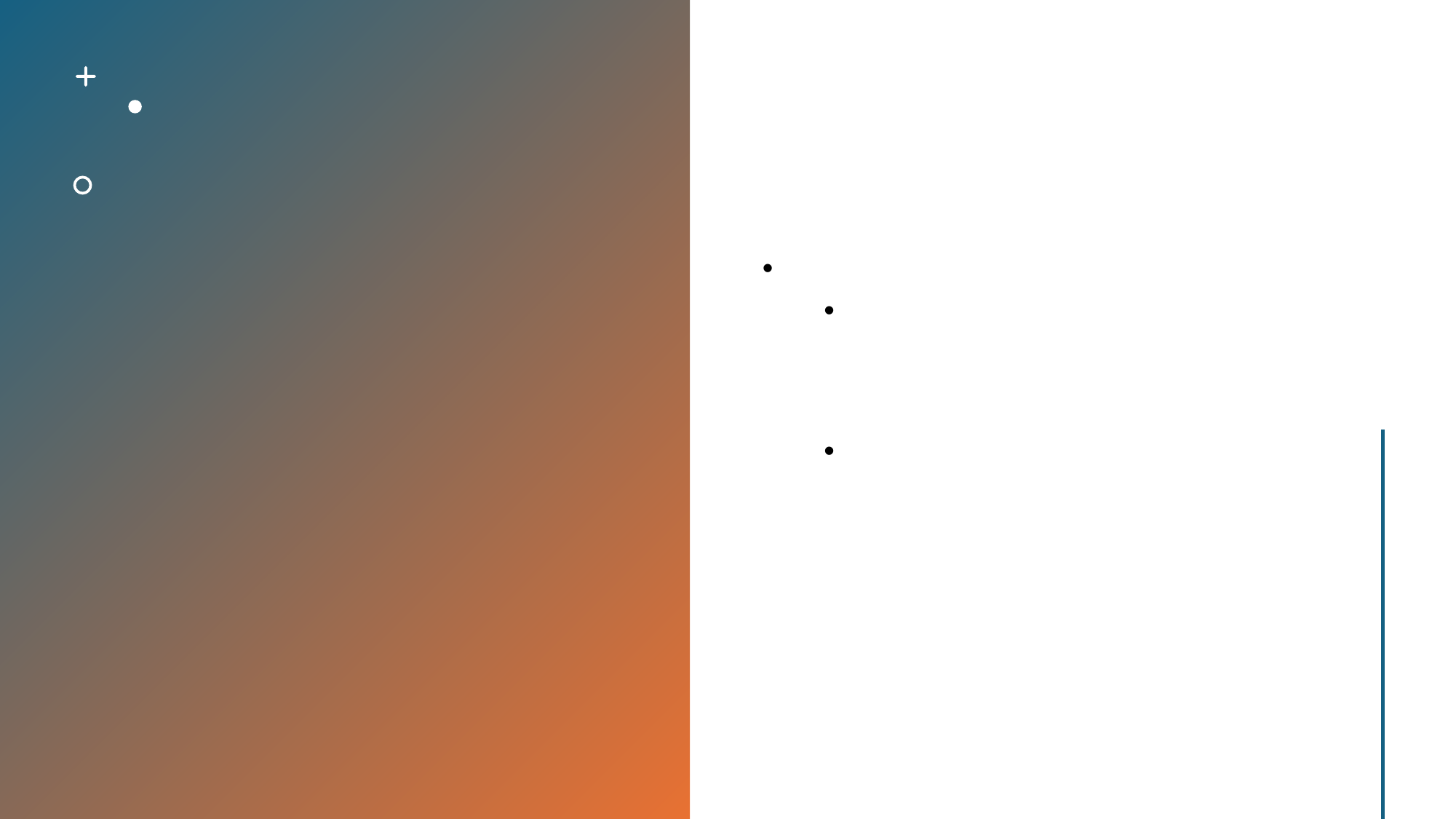

일본의 세계무역 및 경제 파트너
일본은 세계무역에서 중요한 위치를 차지하고 있으며, 다양한 국가와의 경제적 파트너 관계를 가지고 있습니다.
특히 중국, 미국, 유럽 연합 등과의 경제적 교류가 활발하며, 일본은 세계 최대의 수출국 및 수입국 중 하나입니다.